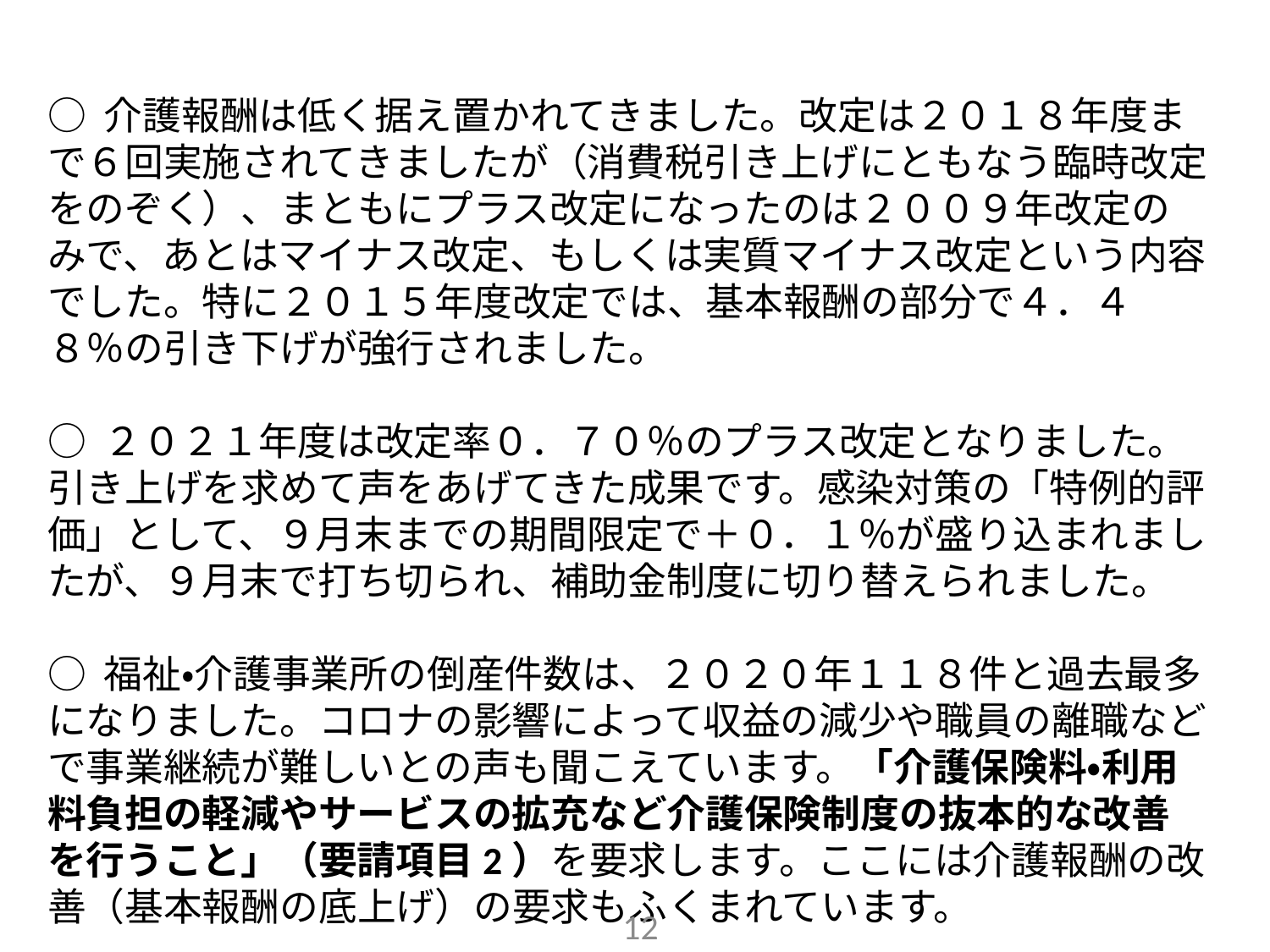

○ 介護報酬は低く据え置かれてきました。改定は２０１８年度まで６回実施されてきましたが（消費税引き上げにともなう臨時改定をのぞく）、まともにプラス改定になったのは２００９年改定のみで、あとはマイナス改定、もしくは実質マイナス改定という内容でした。特に２０１５年度改定では、基本報酬の部分で４．４８％の引き下げが強行されました。

○ ２０２１年度は改定率０．７０％のプラス改定となりました。引き上げを求めて声をあげてきた成果です。感染対策の「特例的評価」として、９月末までの期間限定で＋０．１％が盛り込まれましたが、９月末で打ち切られ、補助金制度に切り替えられました。

○ 福祉・介護事業所の倒産件数は、２０２０年１１８件と過去最多になりました。コロナの影響によって収益の減少や職員の離職などで事業継続が難しいとの声も聞こえています。「介護保険料・利用料負担の軽減やサービスの拡充など介護保険制度の抜本的な改善を行うこと」（要請項目2）を要求します。ここには介護報酬の改善（基本報酬の底上げ）の要求もふくまれています。
12